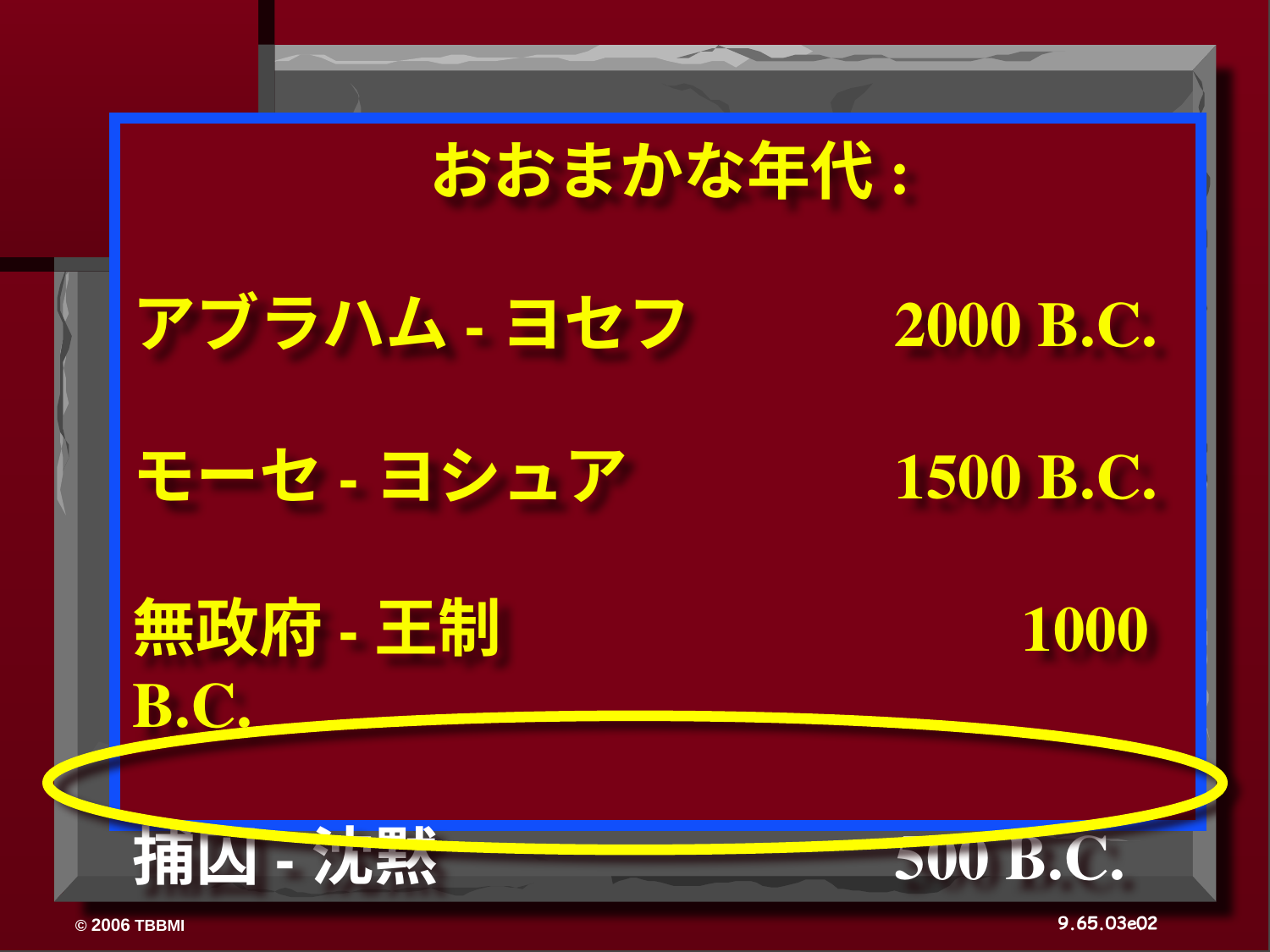

おおまかな年代:

アブラハム-ヨセフ	  	2000 B.C.

モーセ-ヨシュア	  		1500 B.C.

無政府-王制  				1000 B.C.

捕囚-沈黙    	  			500 B.C.

02